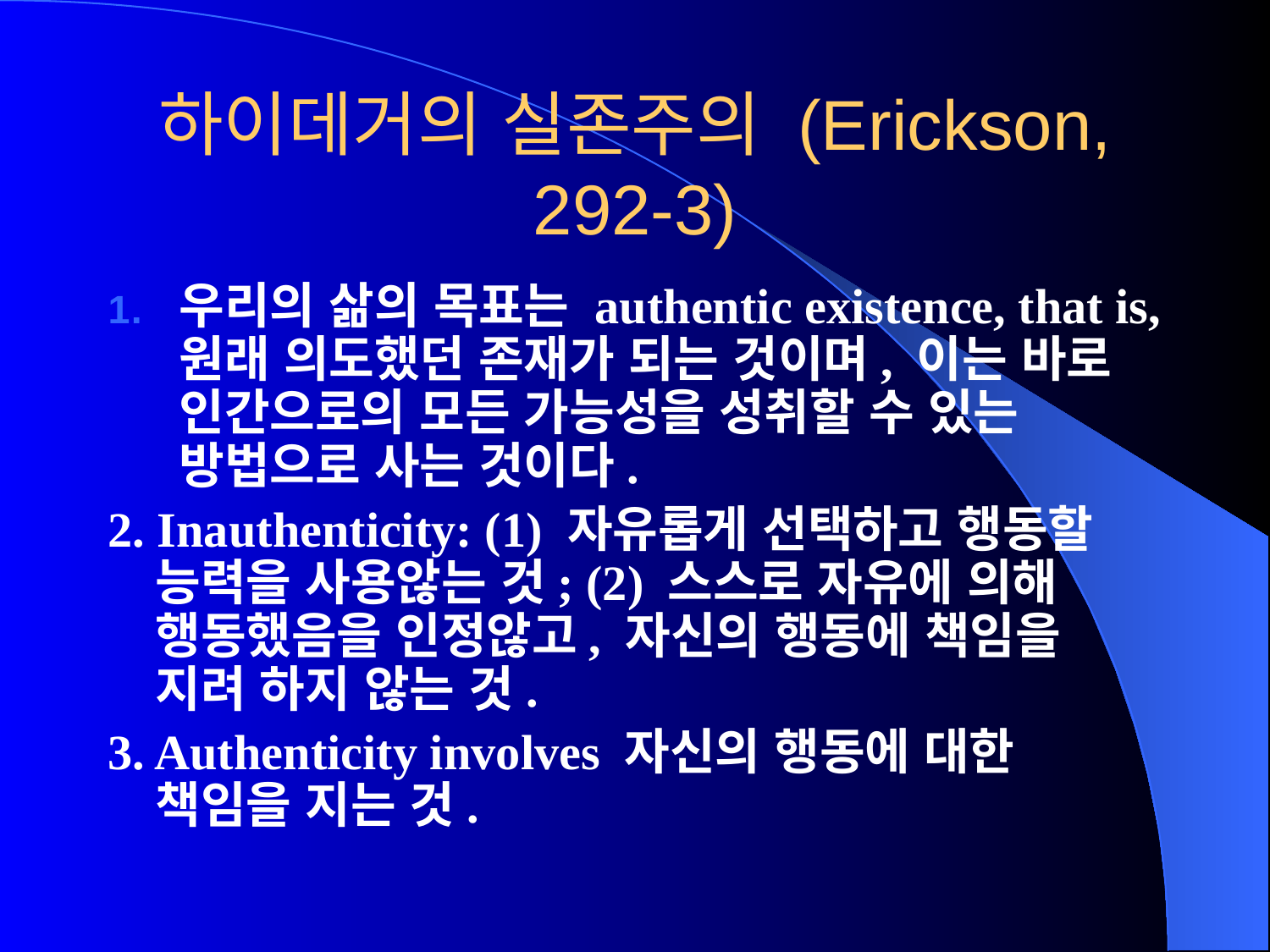

# 하이데거의 실존주의 (Erickson, 292-3)
우리의 삶의 목표는 authentic existence, that is, 원래 의도했던 존재가 되는 것이며, 이는 바로 인간으로의 모든 가능성을 성취할 수 있는 방법으로 사는 것이다.
2. Inauthenticity: (1) 자유롭게 선택하고 행동할 능력을 사용않는 것; (2) 스스로 자유에 의해 행동했음을 인정않고, 자신의 행동에 책임을 지려 하지 않는 것.
3. Authenticity involves 자신의 행동에 대한 책임을 지는 것.